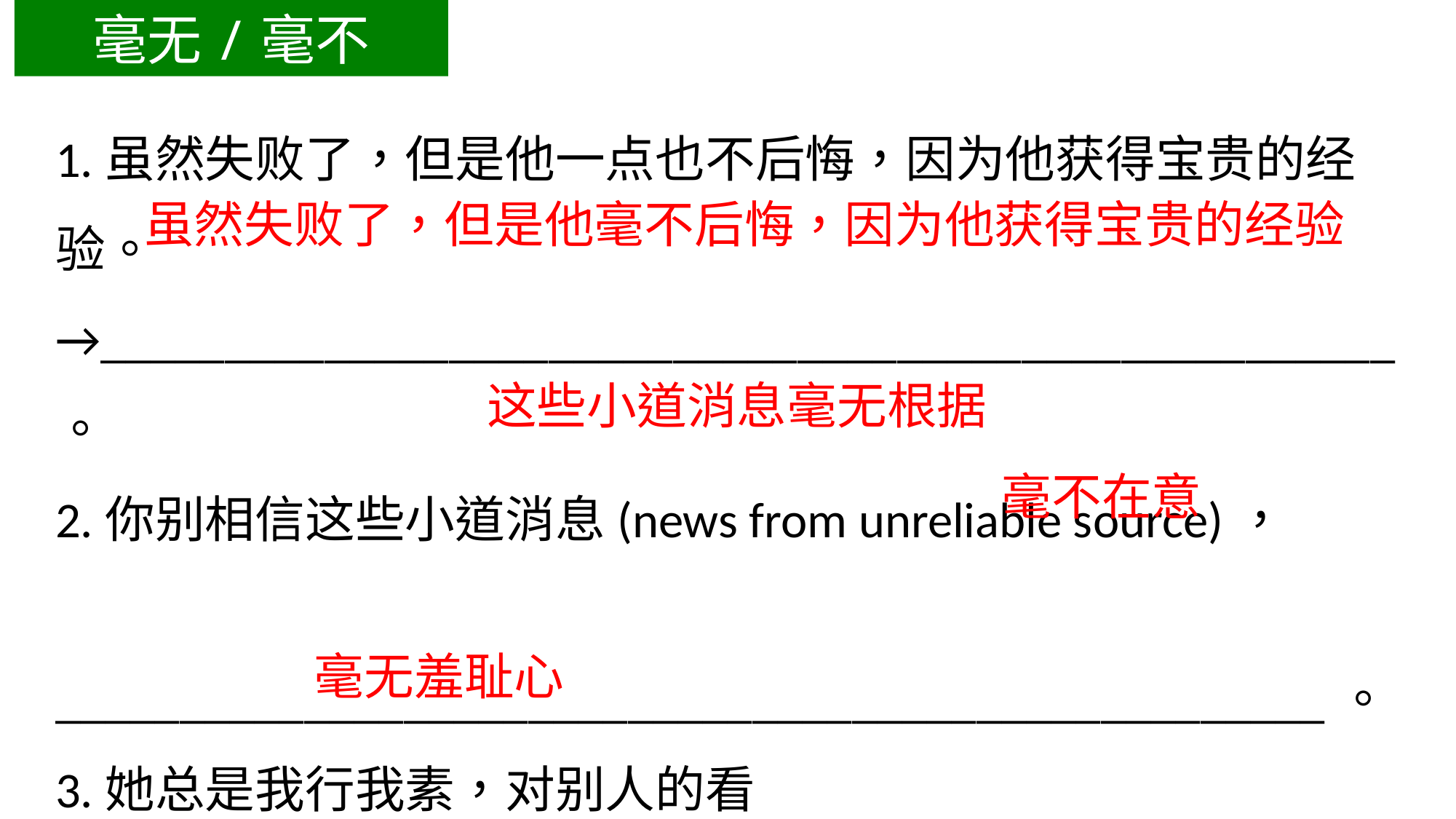

毫无/毫不
1.虽然失败了，但是他一点也不后悔，因为他获得宝贵的经验。
→____________________________________________________。
2.你别相信这些小道消息(news from unreliable source)，
    ___________________________________________________。
3.她总是我行我素，对别人的看法，_____________________。
4.她因酒后驾车被扣分罚款之后，还与警察纠缠(bother)不休，
   ____________________________。
虽然失败了，但是他毫不后悔，因为他获得宝贵的经验
这些小道消息毫无根据
毫不在意
毫无羞耻心